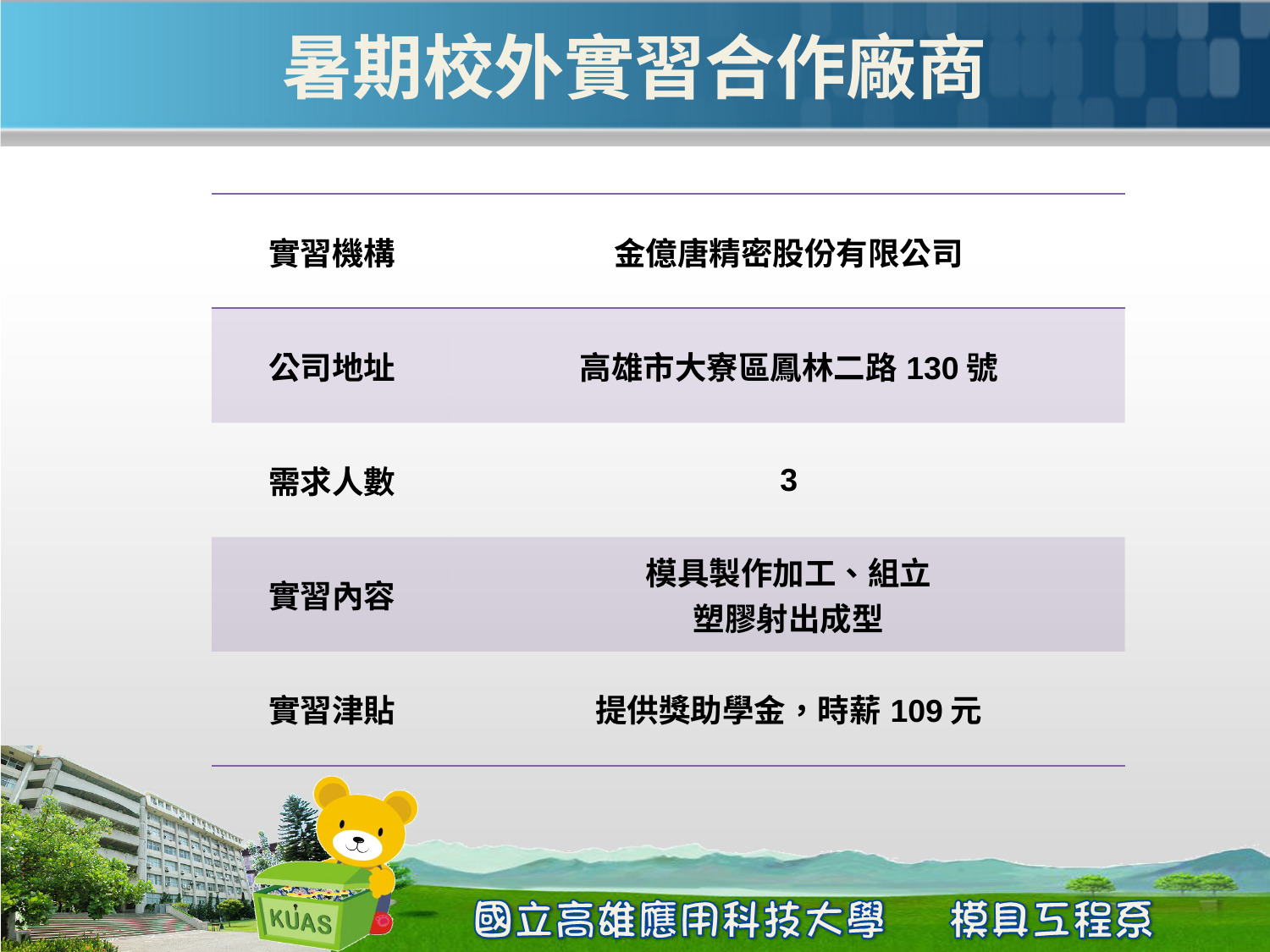

# 暑期校外實習合作廠商
| 實習機構 | 金億唐精密股份有限公司 |
| --- | --- |
| 公司地址 | 高雄市大寮區鳳林二路130號 |
| 需求人數 | 3 |
| 實習內容 | 模具製作加工、組立 塑膠射出成型 |
| 實習津貼 | 提供獎助學金，時薪109元 |